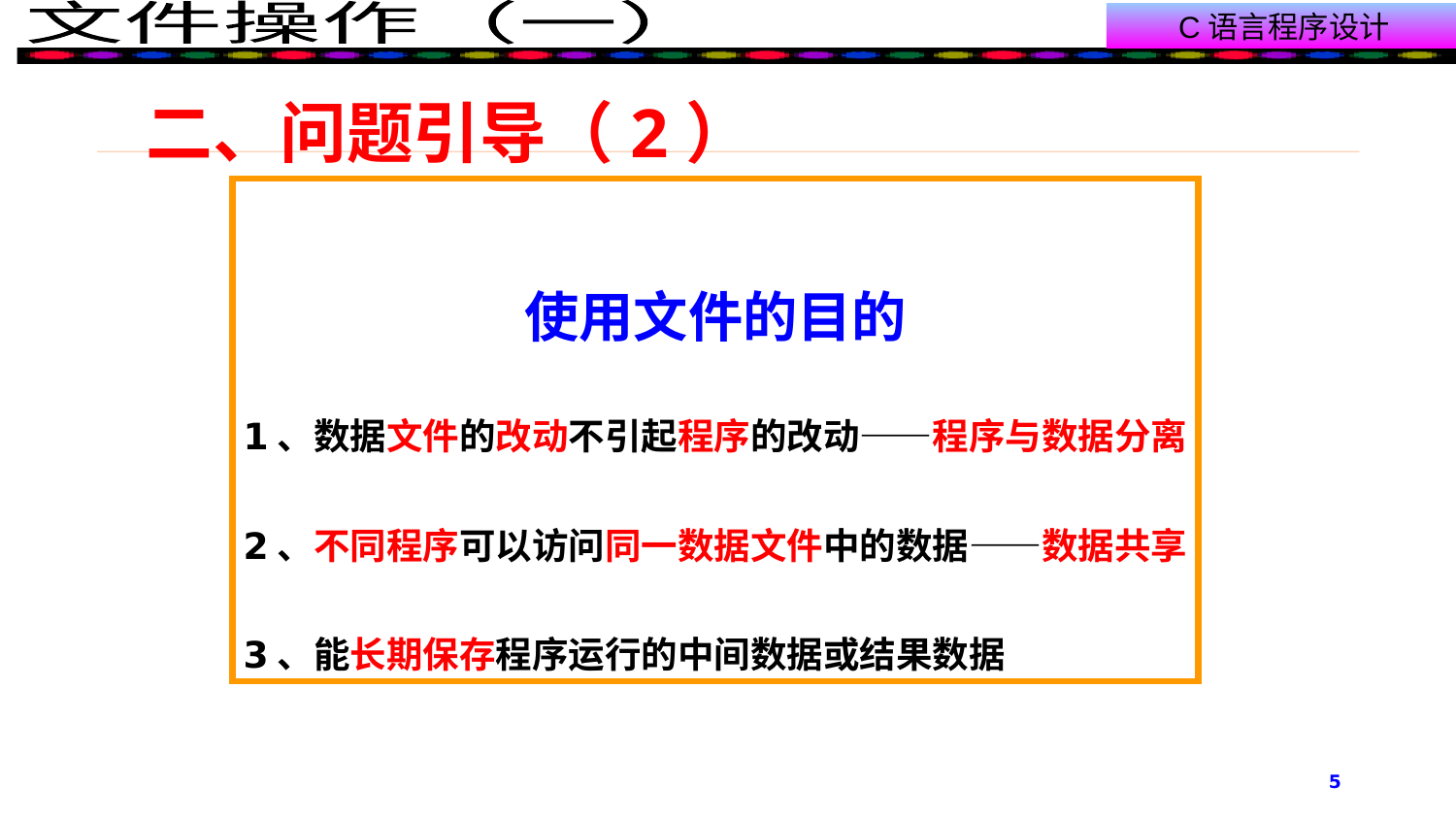

# 二、问题引导（2）
使用文件的目的
1、数据文件的改动不引起程序的改动——程序与数据分离
2、不同程序可以访问同一数据文件中的数据——数据共享
3、能长期保存程序运行的中间数据或结果数据
5